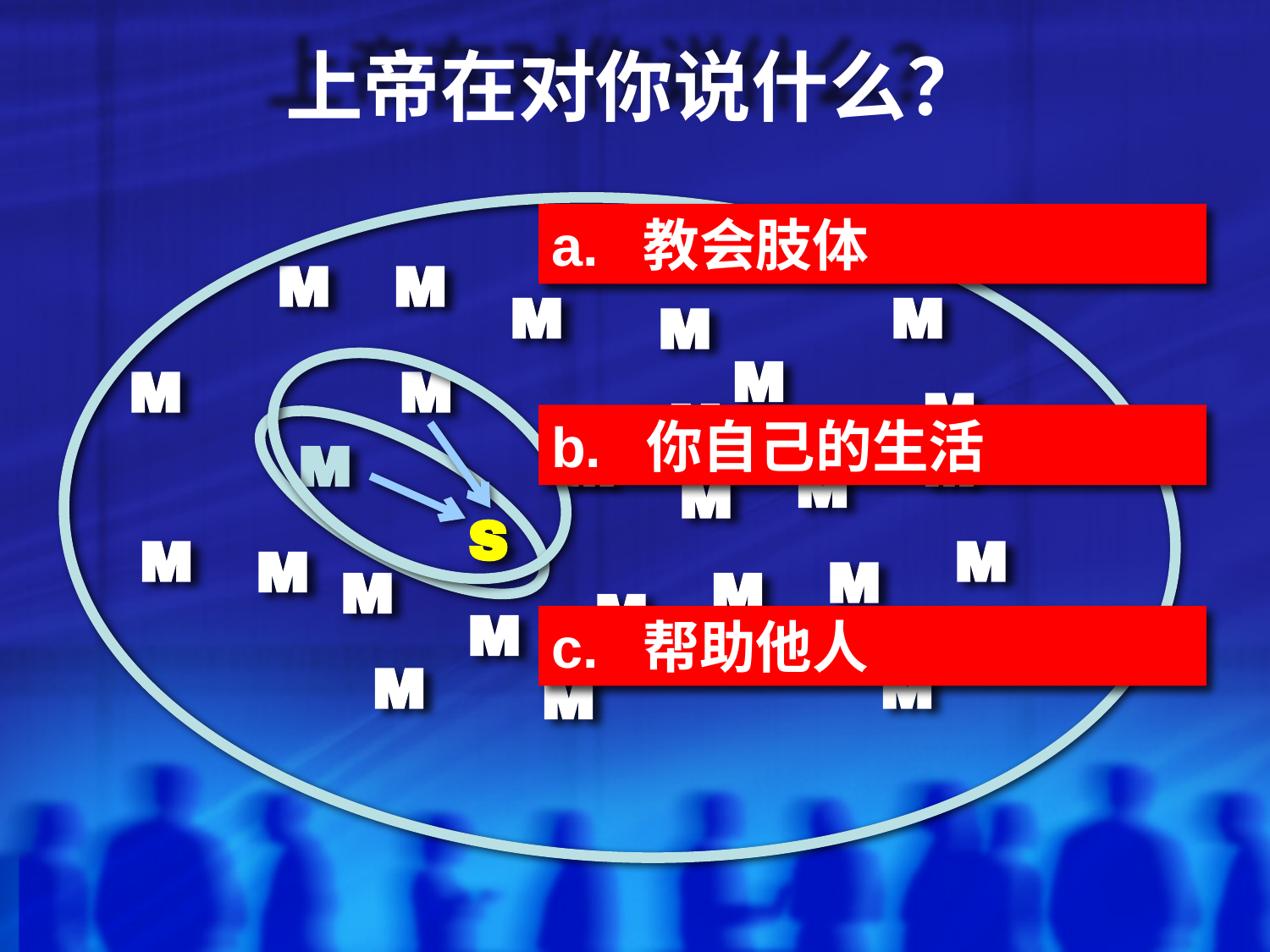

# 上帝在对你说什么？

a.  教会肢体
M
M
M
M
M
M
M
M
M

M
M
b.  你自己的生活
M
M
M

M
M

S
M
M
M
M
M
M
M
M
c.  帮助他人
M
M
M